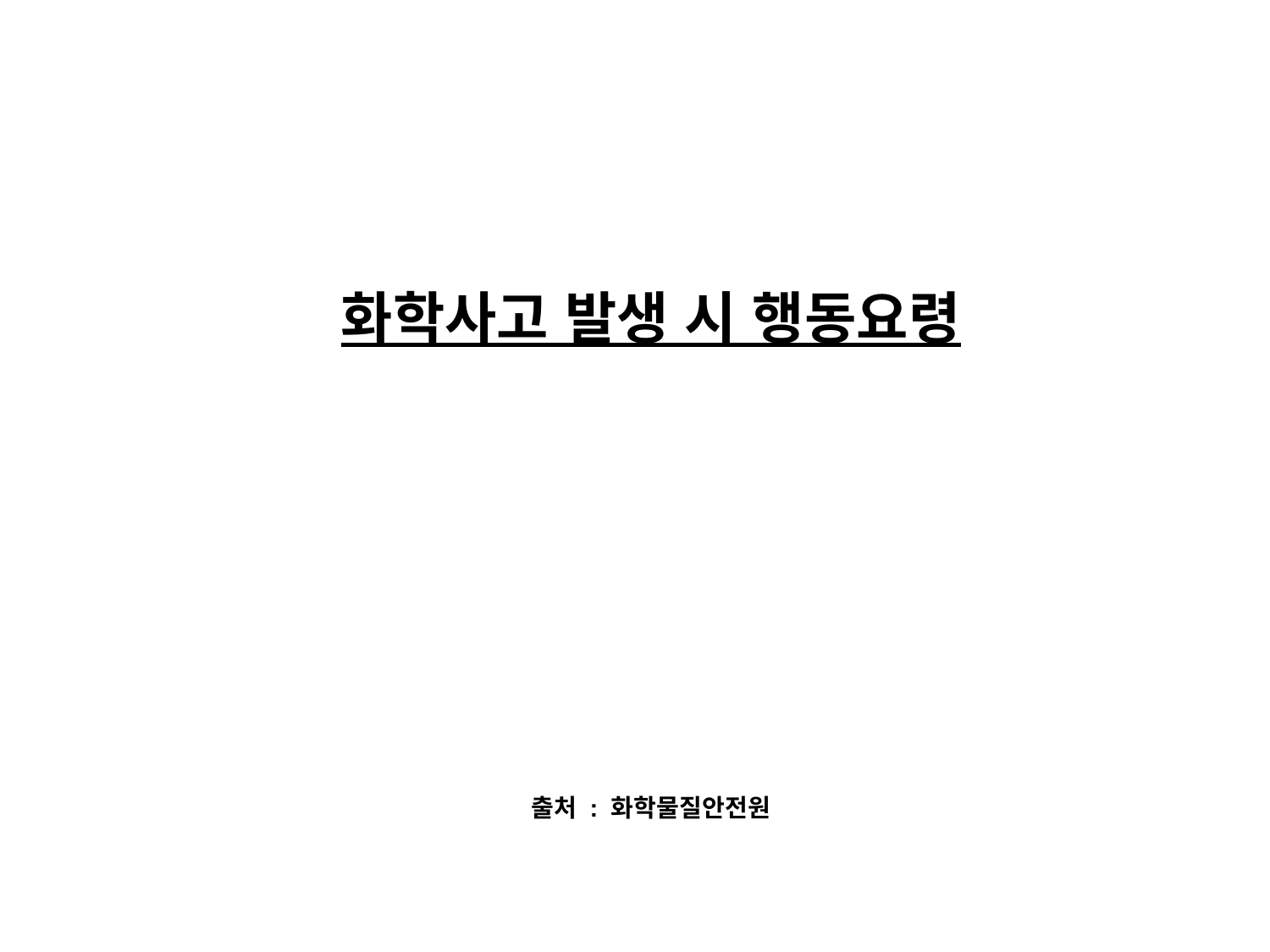

화학사고 발생 시 행동요령
출처 : 화학물질안전원